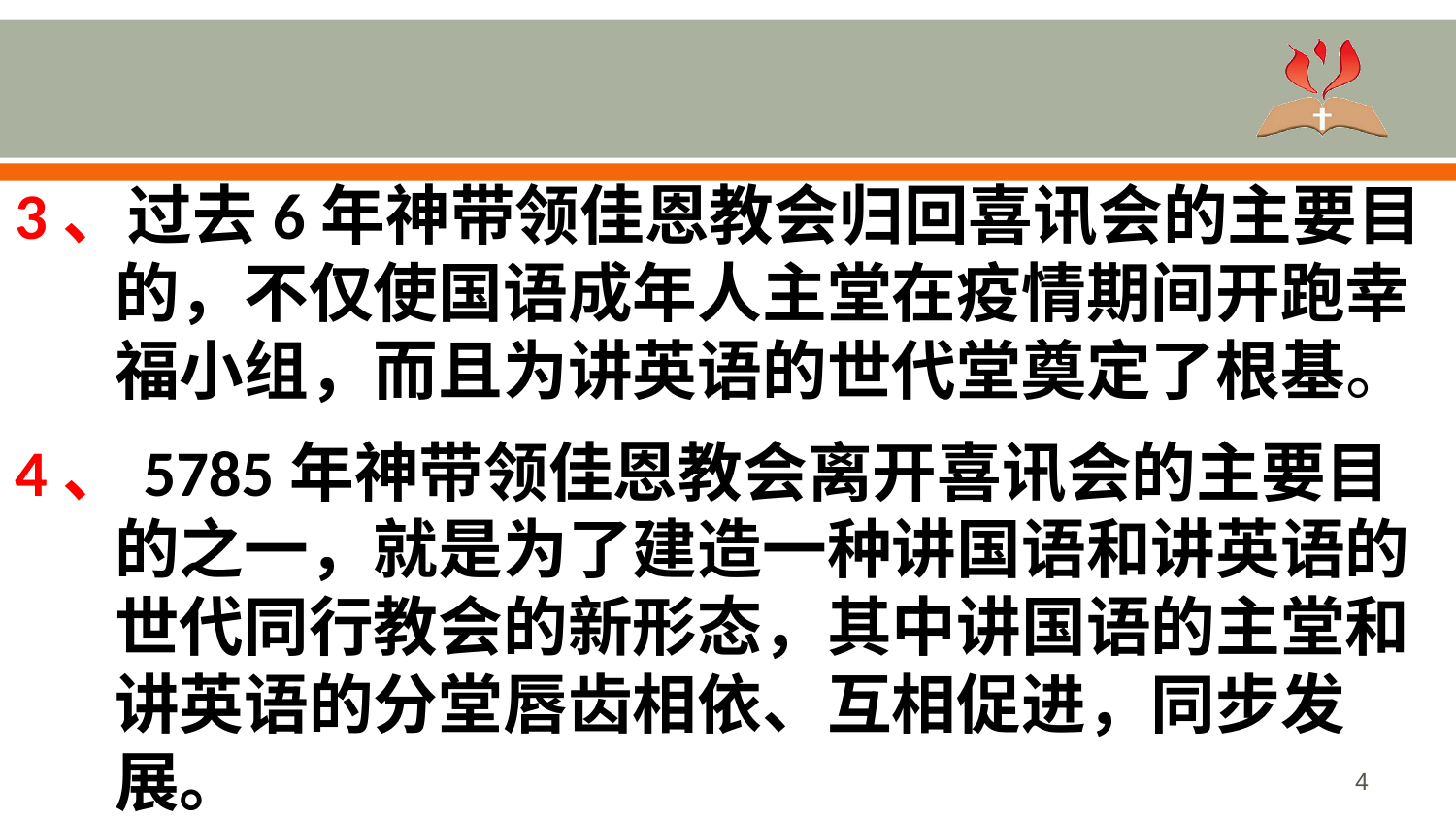

3、过去6年神带领佳恩教会归回喜讯会的主要目的，不仅使国语成年人主堂在疫情期间开跑幸福小组，而且为讲英语的世代堂奠定了根基。
4、5785年神带领佳恩教会离开喜讯会的主要目的之一，就是为了建造一种讲国语和讲英语的世代同行教会的新形态，其中讲国语的主堂和讲英语的分堂唇齿相依、互相促进，同步发展。
4